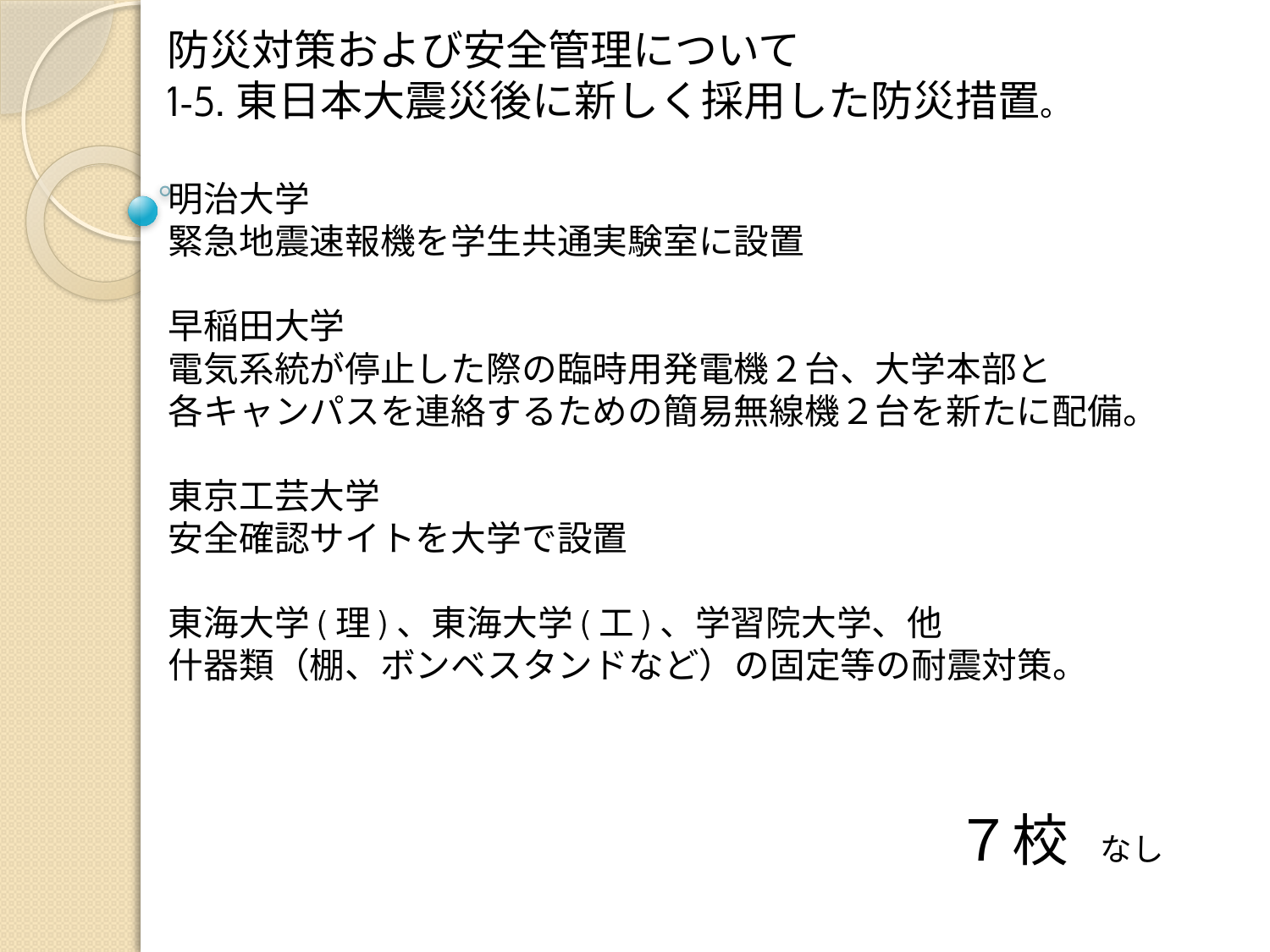

防災対策および安全管理について
1-5.東日本大震災後に新しく採用した防災措置。

明治大学
緊急地震速報機を学生共通実験室に設置

早稲田大学
電気系統が停止した際の臨時用発電機２台、大学本部と
各キャンパスを連絡するための簡易無線機２台を新たに配備。

東京工芸大学
安全確認サイトを大学で設置

東海大学(理)、東海大学(工)、学習院大学、他
什器類（棚、ボンベスタンドなど）の固定等の耐震対策。

７校　なし